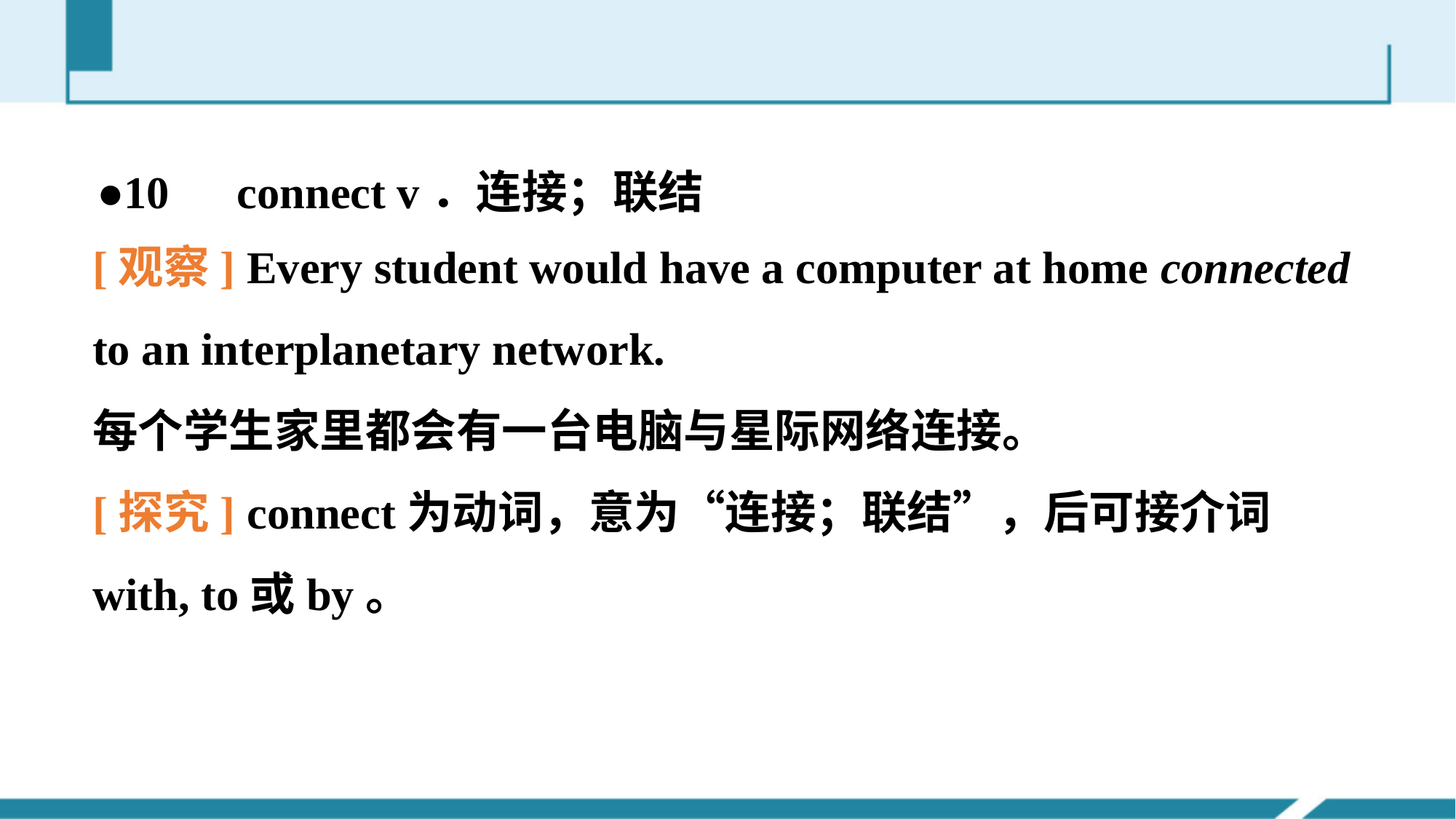

●10　connect v．连接；联结
[观察] Every student would have a computer at home connected to an interplanetary network.
每个学生家里都会有一台电脑与星际网络连接。
[探究] connect为动词，意为“连接；联结”，后可接介词with, to或by。